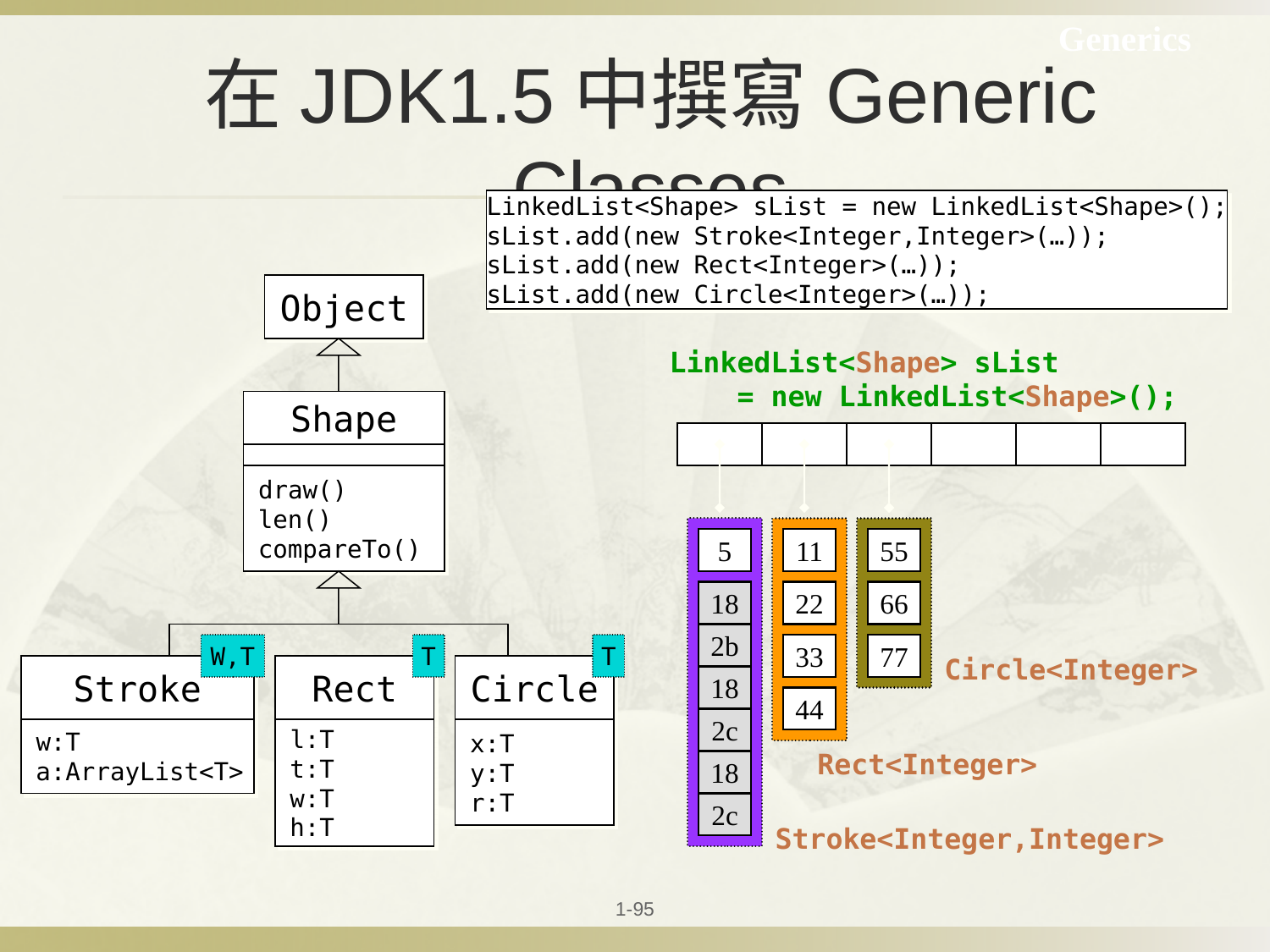

Generics
# 在JDK1.5中撰寫Generic Classes
LinkedList<Shape> sList = new LinkedList<Shape>();
sList.add(new Stroke<Integer,Integer>(…));
sList.add(new Rect<Integer>(…));
sList.add(new Circle<Integer>(…));
Object

LinkedList<Shape> sList
    = new LinkedList<Shape>();
Shape

 draw()
 len()
 compareTo()

5
11
55

18
22
66

2b
W,T
T
T
33
77
Circle<Integer>
Stroke
Rect
Circle
18
44
2c
 w:T
 a:ArrayList<T>
 l:T
 t:T
 w:T
 h:T
 x:T
 y:T
 r:T
Rect<Integer>
18
2c
Stroke<Integer,Integer>
1-95